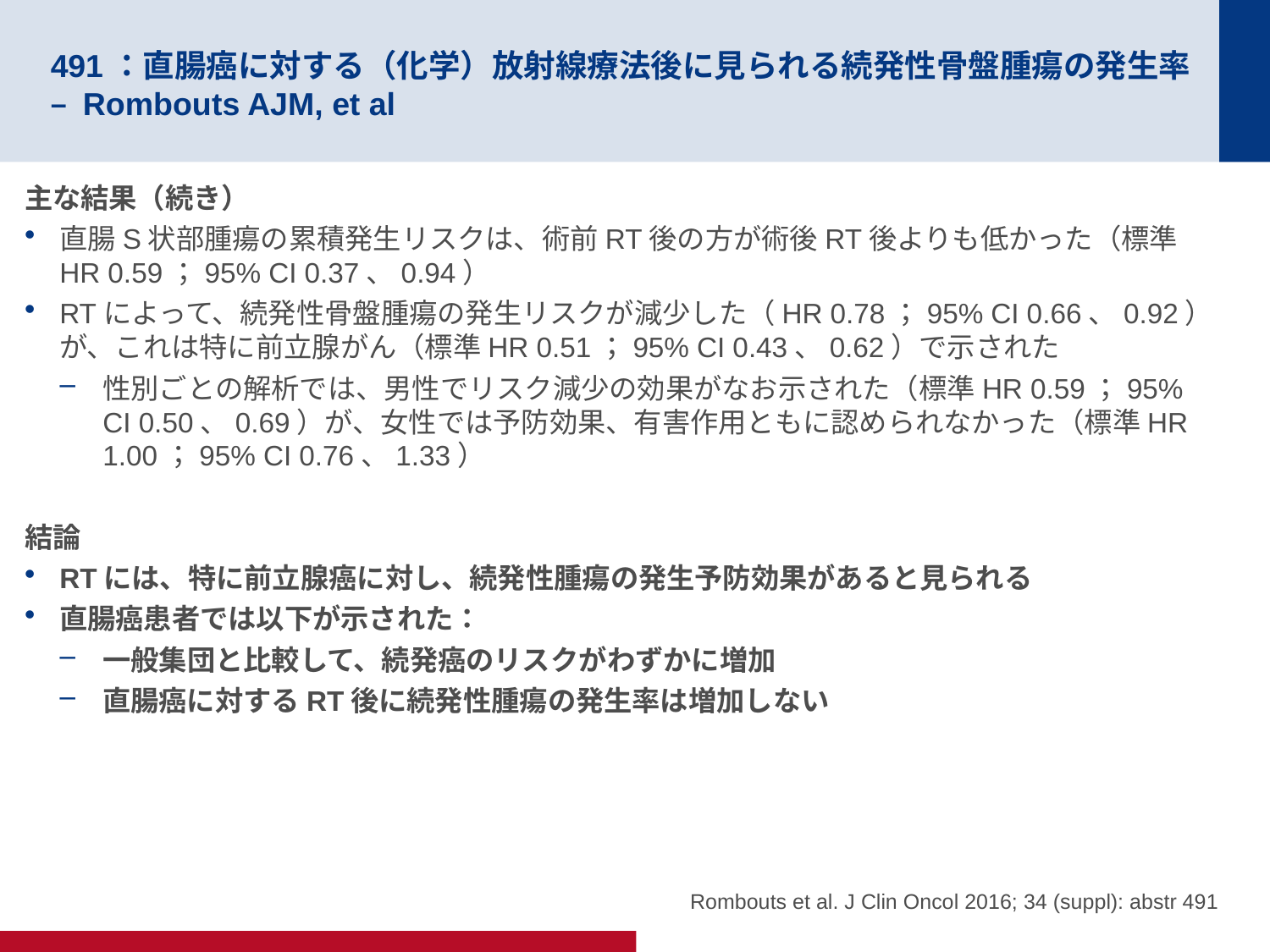

# 491：直腸癌に対する（化学）放射線療法後に見られる続発性骨盤腫瘍の発生率 – Rombouts AJM, et al
主な結果（続き）
直腸S状部腫瘍の累積発生リスクは、術前RT後の方が術後RT後よりも低かった（標準HR 0.59；95% CI 0.37、0.94）
RTによって、続発性骨盤腫瘍の発生リスクが減少した（HR 0.78；95% CI 0.66、0.92）が、これは特に前立腺がん（標準HR 0.51；95% CI 0.43、0.62）で示された
性別ごとの解析では、男性でリスク減少の効果がなお示された（標準HR 0.59；95% CI 0.50、0.69）が、女性では予防効果、有害作用ともに認められなかった（標準HR 1.00；95% CI 0.76、1.33）

結論
RTには、特に前立腺癌に対し、続発性腫瘍の発生予防効果があると見られる
直腸癌患者では以下が示された：
一般集団と比較して、続発癌のリスクがわずかに増加
直腸癌に対するRT後に続発性腫瘍の発生率は増加しない
Rombouts et al. J Clin Oncol 2016; 34 (suppl): abstr 491